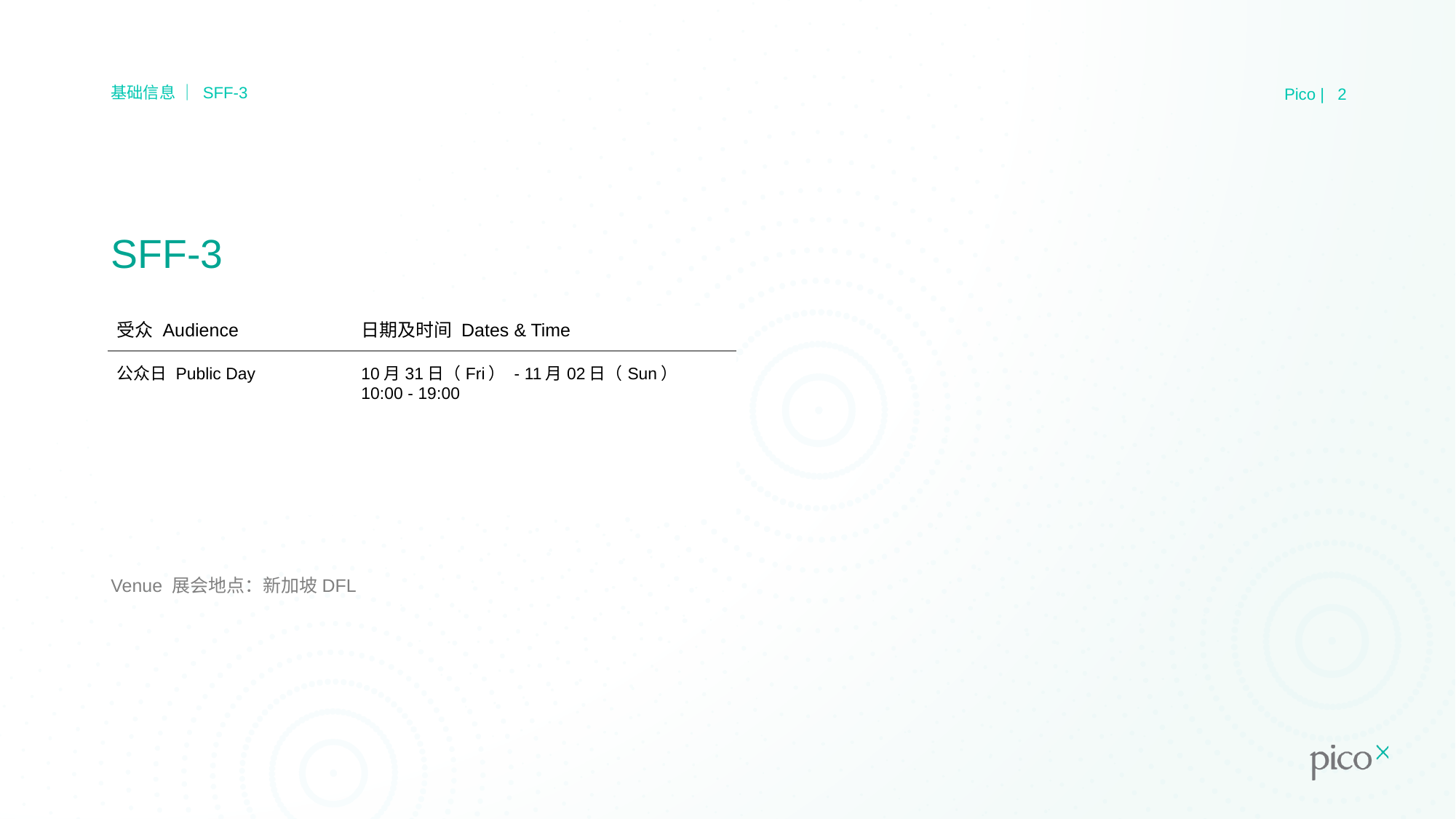

Pico |
2
基础信息 ｜ SFF-3
# SFF-3
| 受众 Audience | 日期及时间 Dates & Time |
| --- | --- |
| 公众日 Public Day | 10月31日（Fri） - 11月02日（Sun） 10:00 - 19:00 |
|  |  |
|  |  |
Venue 展会地点：新加坡DFL
 (Source)